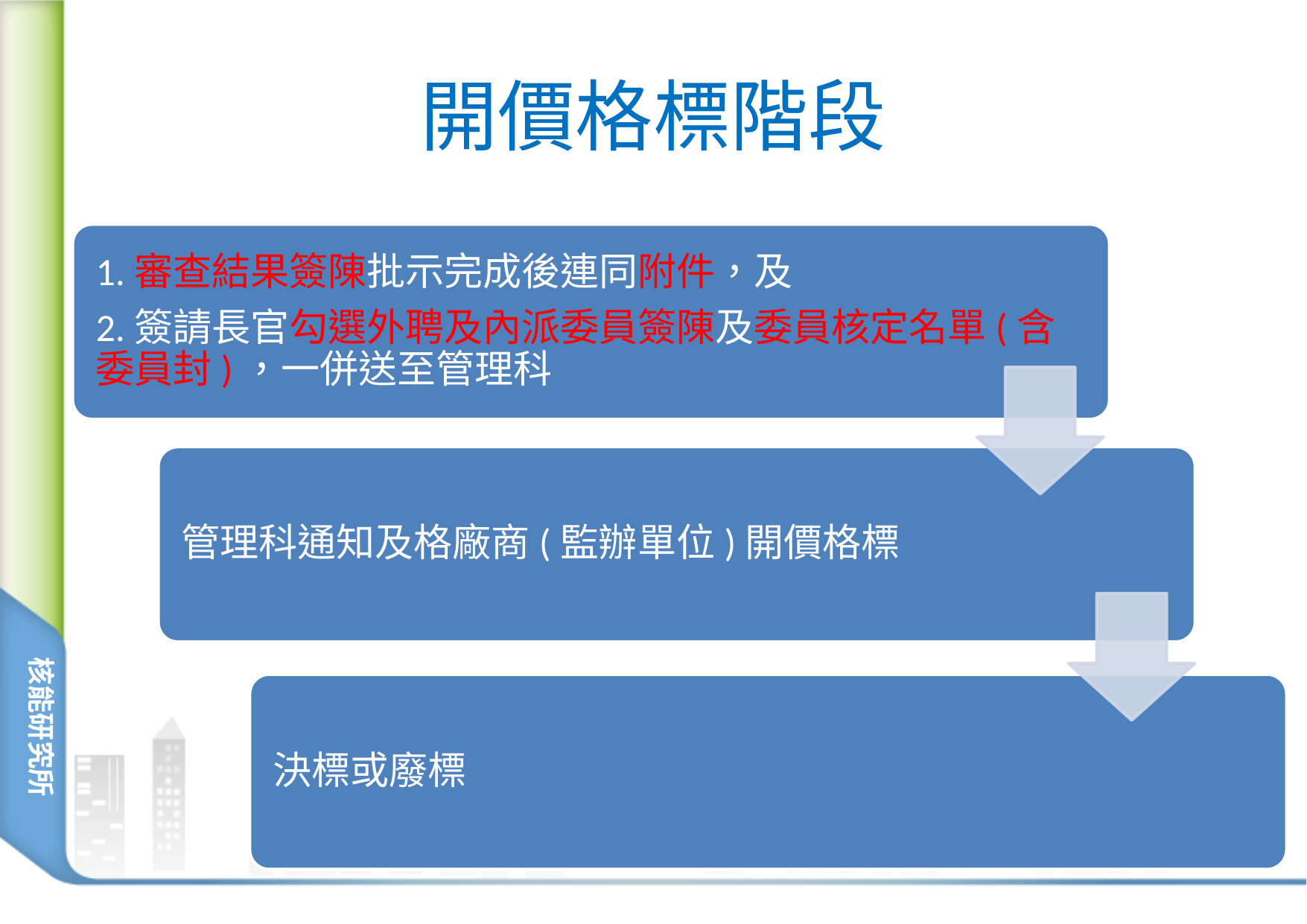

# 開價格標階段
1.審查結果簽陳批示完成後連同附件，及
2.簽請長官勾選外聘及內派委員簽陳及委員核定名單(含委員封)，一併送至管理科
管理科通知及格廠商(監辦單位)開價格標
決標或廢標